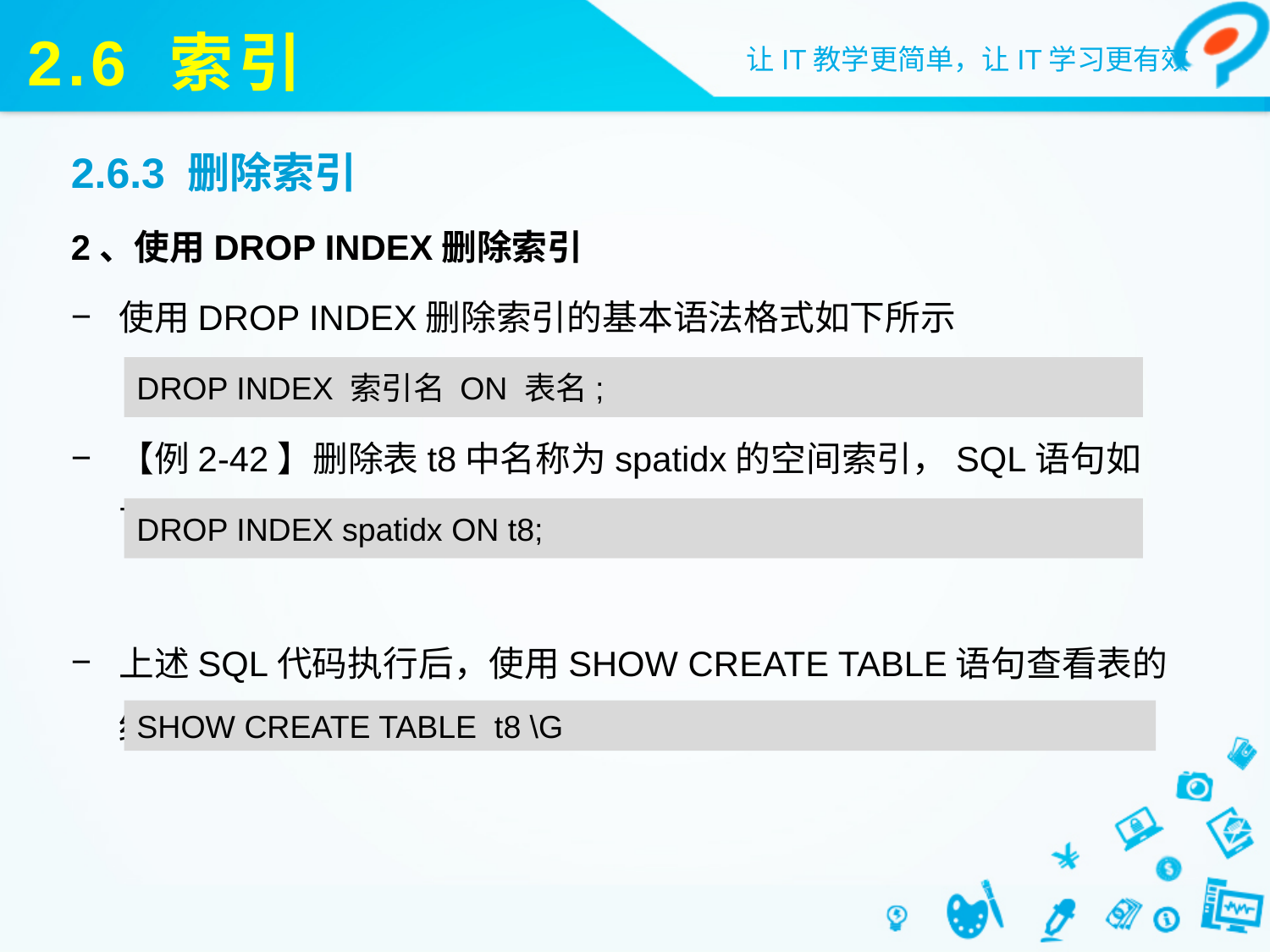

# 2.6 索引
2.6.3 删除索引
2、使用DROP INDEX删除索引
使用DROP INDEX删除索引的基本语法格式如下所示

【例2-42】删除表t8中名称为spatidx的空间索引，SQL语句如下：

上述SQL代码执行后，使用SHOW CREATE TABLE语句查看表的结构，结果如下所示：
DROP INDEX 索引名 ON 表名;
DROP INDEX spatidx ON t8;
SHOW CREATE TABLE  t8 \G